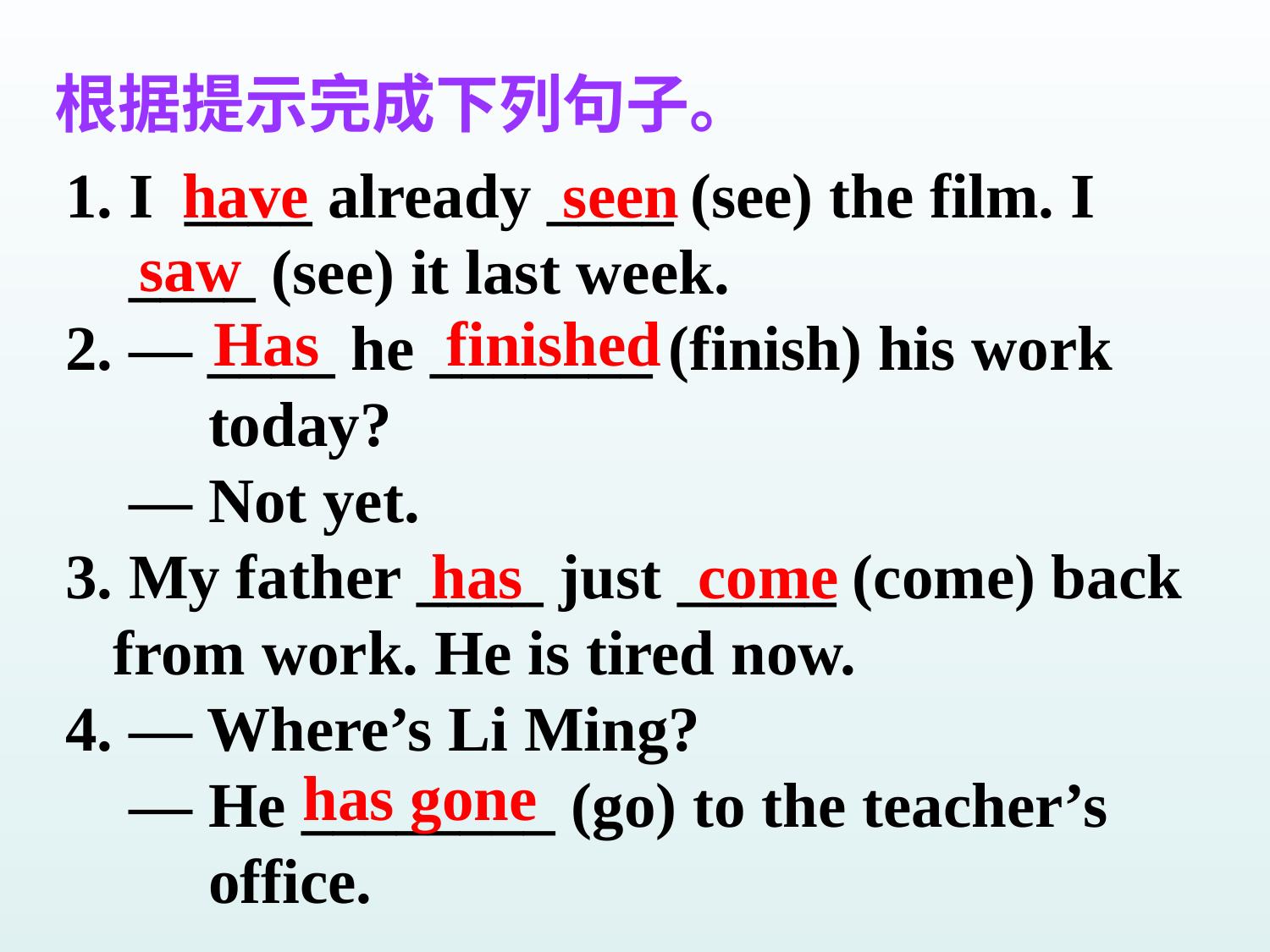

根据提示完成下列句子。
1. I  ____ already ____ (see) the film. I
    ____ (see) it last week.
2. — ____ he _______ (finish) his work
         today?
    — Not yet.
3. My father ____ just _____ (come) back from work. He is tired now.
4. — Where’s Li Ming?
    — He ________ (go) to the teacher’s
         office.
have                seen
saw
Has        finished
has           come
has gone